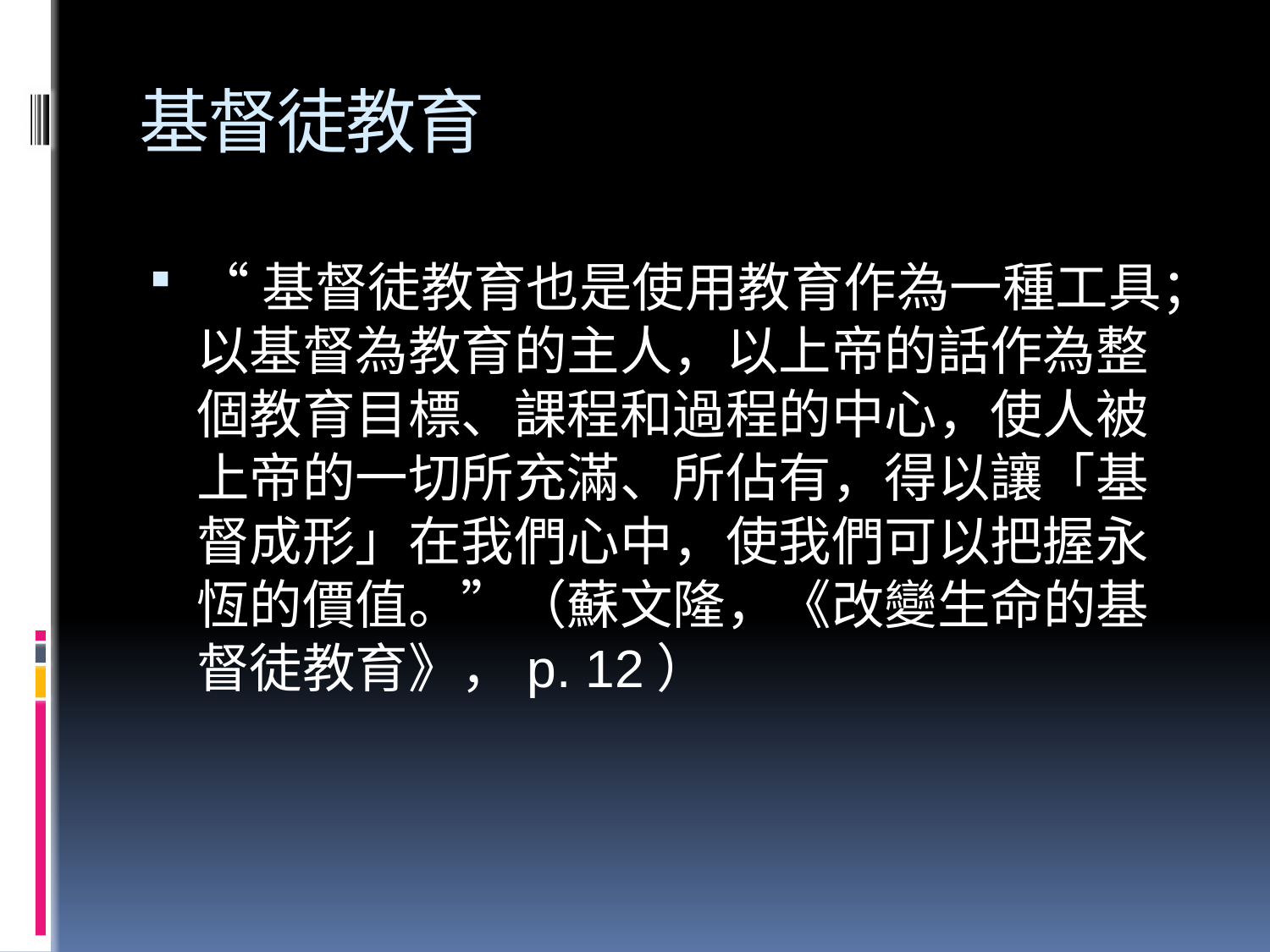

# 基督徒教育
“基督徒教育也是使用教育作為一種工具；以基督為教育的主人，以上帝的話作為整個教育目標、課程和過程的中心，使人被上帝的一切所充滿、所佔有，得以讓「基督成形」在我們心中，使我們可以把握永恆的價值。”（蘇文隆，《改變生命的基督徒教育》，p. 12）